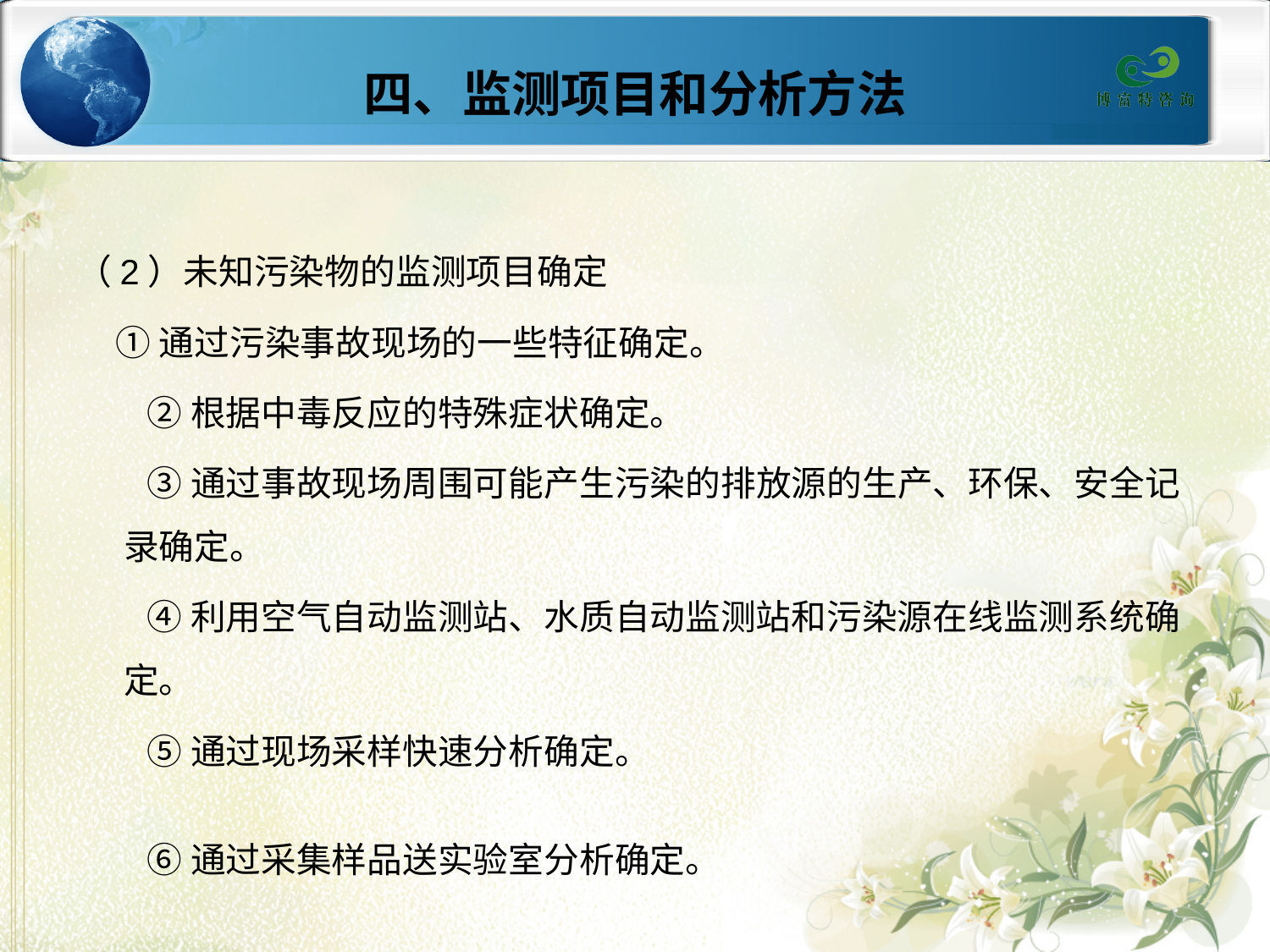

# 四、监测项目和分析方法
（2）未知污染物的监测项目确定
     ①通过污染事故现场的一些特征确定。
         ②根据中毒反应的特殊症状确定。
         ③通过事故现场周围可能产生污染的排放源的生产、环保、安全记录确定。
         ④利用空气自动监测站、水质自动监测站和污染源在线监测系统确定。
         ⑤通过现场采样快速分析确定。
         ⑥通过采集样品送实验室分析确定。